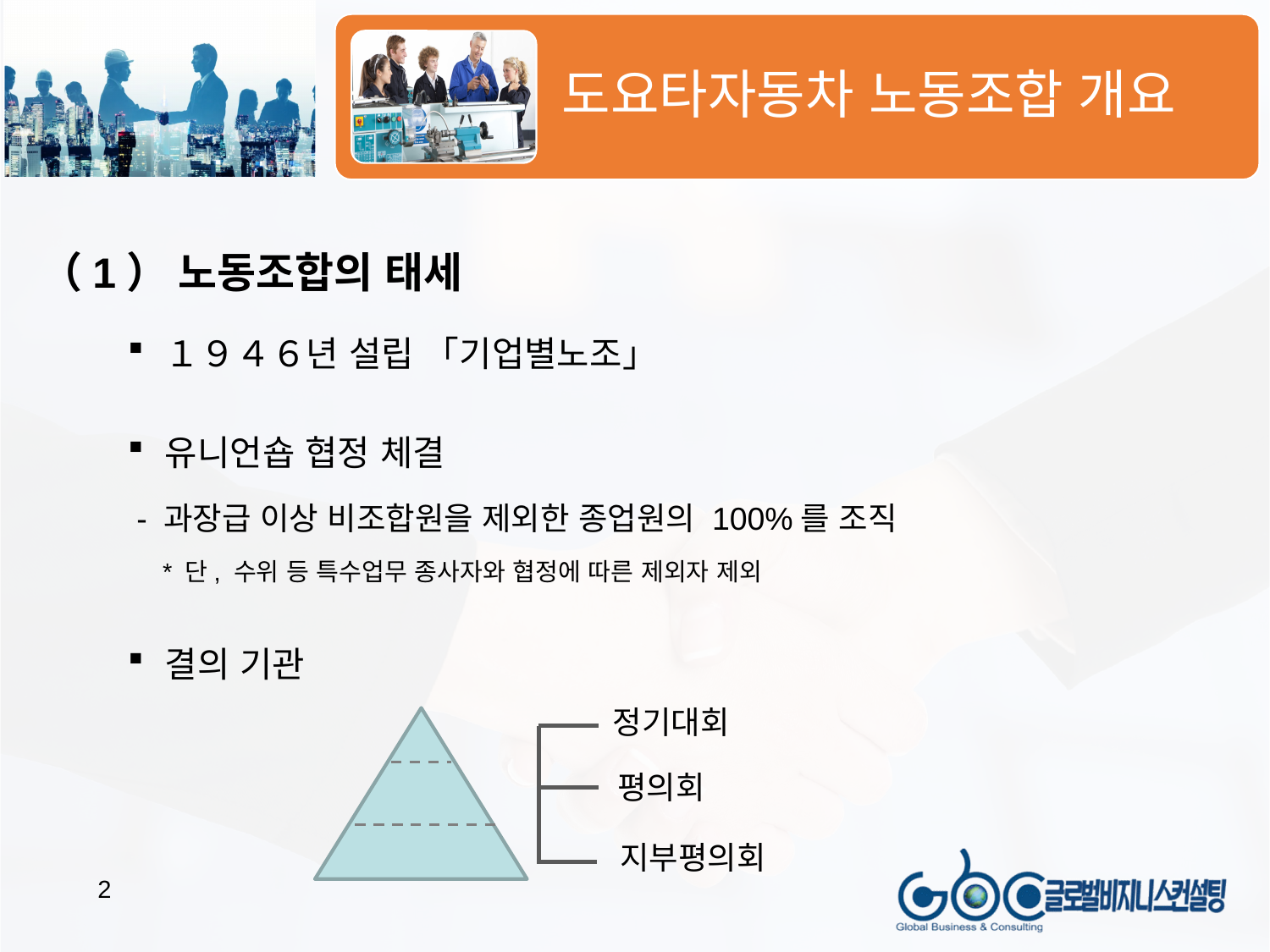

도요타자동차 노동조합 개요

（1） 노동조합의 태세

１９４６년 설립 「기업별노조」

유니언숍 협정 체결
 - 과장급 이상 비조합원을 제외한 종업원의 100%를 조직
     * 단, 수위 등 특수업무 종사자와 협정에 따른 제외자 제외

결의 기관

정기대회

평의회
지부평의회
2